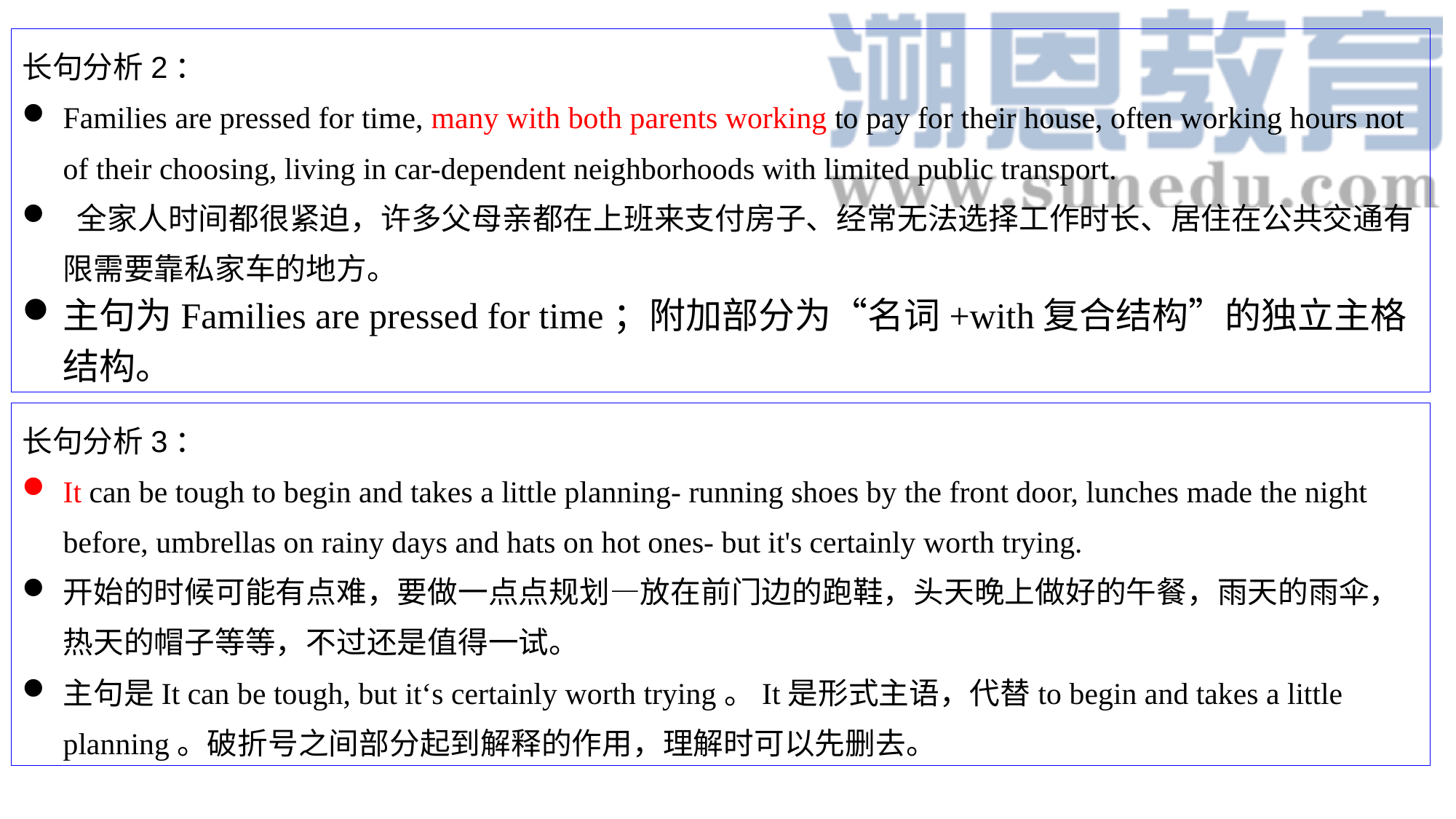

长句分析2：
Families are pressed for time, many with both parents working to pay for their house, often working hours not of their choosing, living in car-dependent neighborhoods with limited public transport.
 全家人时间都很紧迫，许多父母亲都在上班来支付房子、经常无法选择工作时长、居住在公共交通有限需要靠私家车的地方。
主句为Families are pressed for time；附加部分为“名词+with复合结构”的独立主格结构。
长句分析3：
It can be tough to begin and takes a little planning- running shoes by the front door, lunches made the night before, umbrellas on rainy days and hats on hot ones- but it's certainly worth trying.
开始的时候可能有点难，要做一点点规划—放在前门边的跑鞋，头天晚上做好的午餐，雨天的雨伞，热天的帽子等等，不过还是值得一试。
主句是It can be tough, but it‘s certainly worth trying。It是形式主语，代替to begin and takes a little planning。破折号之间部分起到解释的作用，理解时可以先删去。